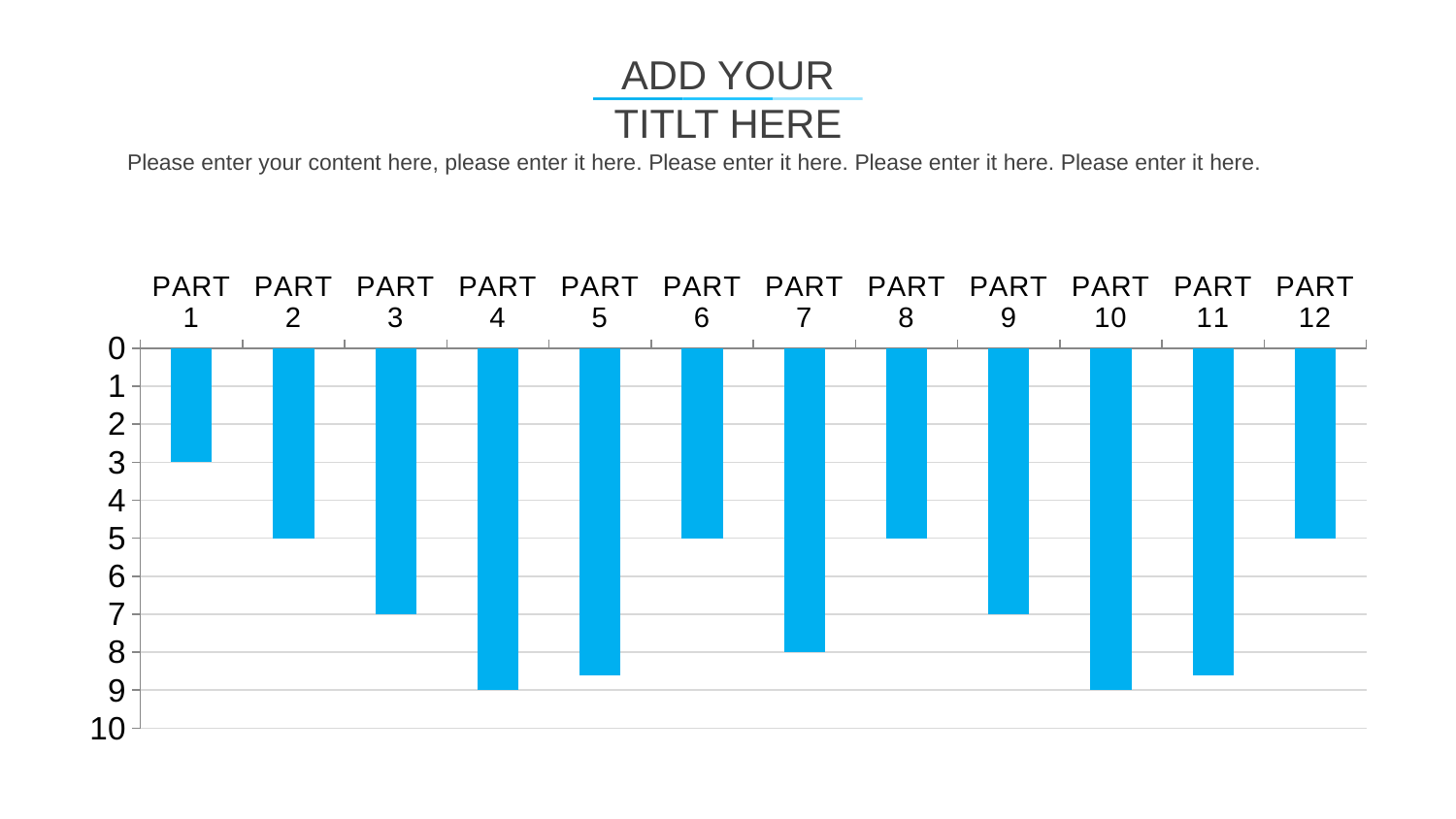

ADD YOUR TITLT HERE

Please enter your content here, please enter it here. Please enter it here. Please enter it here. Please enter it here.

### Chart

| Category | 系列 1 |
|---|---|
| PART 1 | 3.0 |
| PART 2 | 5.0 |
| PART 3 | 7.0 |
| PART 4 | 9.0 |
| PART 5 | 8.6 |
| PART 6 | 5.0 |
| PART 7 | 8.0 |
| PART 8 | 5.0 |
| PART 9 | 7.0 |
| PART 10 | 9.0 |
| PART 11 | 8.6 |
| PART 12 | 5.0 |